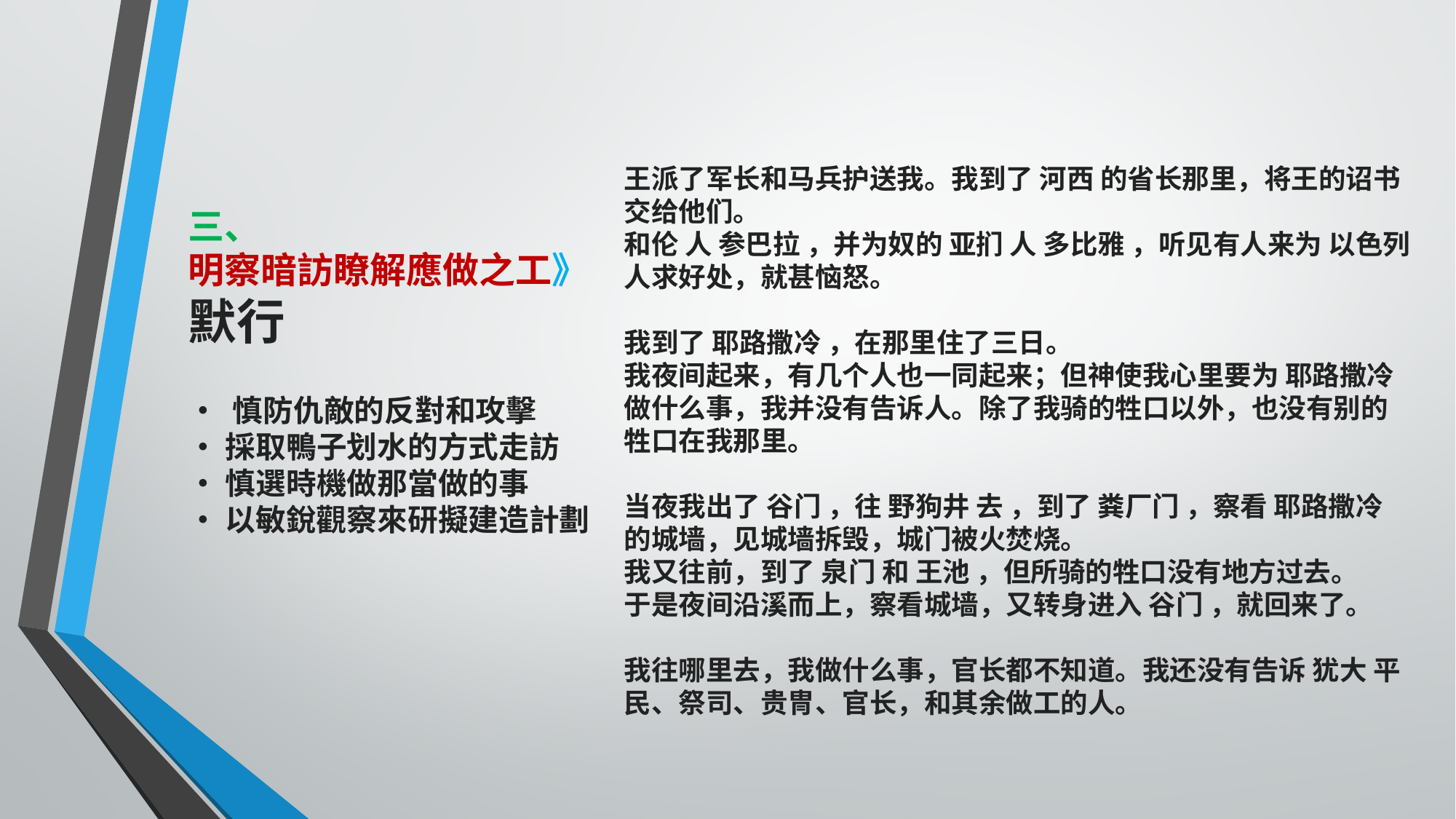

王派了军长和马兵护送我。我到了 河西 的省长那里，将王的诏书交给他们。
和伦 人 参巴拉 ，并为奴的 亚扪 人 多比雅 ，听见有人来为 以色列 人求好处，就甚恼怒。
我到了 耶路撒冷 ，在那里住了三日。
我夜间起来，有几个人也一同起来；但神使我心里要为 耶路撒冷 做什么事，我并没有告诉人。除了我骑的牲口以外，也没有别的牲口在我那里。
当夜我出了 谷门 ，往 野狗井 去 ，到了 粪厂门 ，察看 耶路撒冷 的城墙，见城墙拆毁，城门被火焚烧。
我又往前，到了 泉门 和 王池 ，但所骑的牲口没有地方过去。
于是夜间沿溪而上，察看城墙，又转身进入 谷门 ，就回来了。
我往哪里去，我做什么事，官长都不知道。我还没有告诉 犹大 平民、祭司、贵冑、官长，和其余做工的人。
# 三、 明察暗訪瞭解應做之工》默行
• 慎防仇敵的反對和攻擊
• 採取鴨子划水的方式走訪
• 慎選時機做那當做的事
• 以敏銳觀察來研擬建造計劃